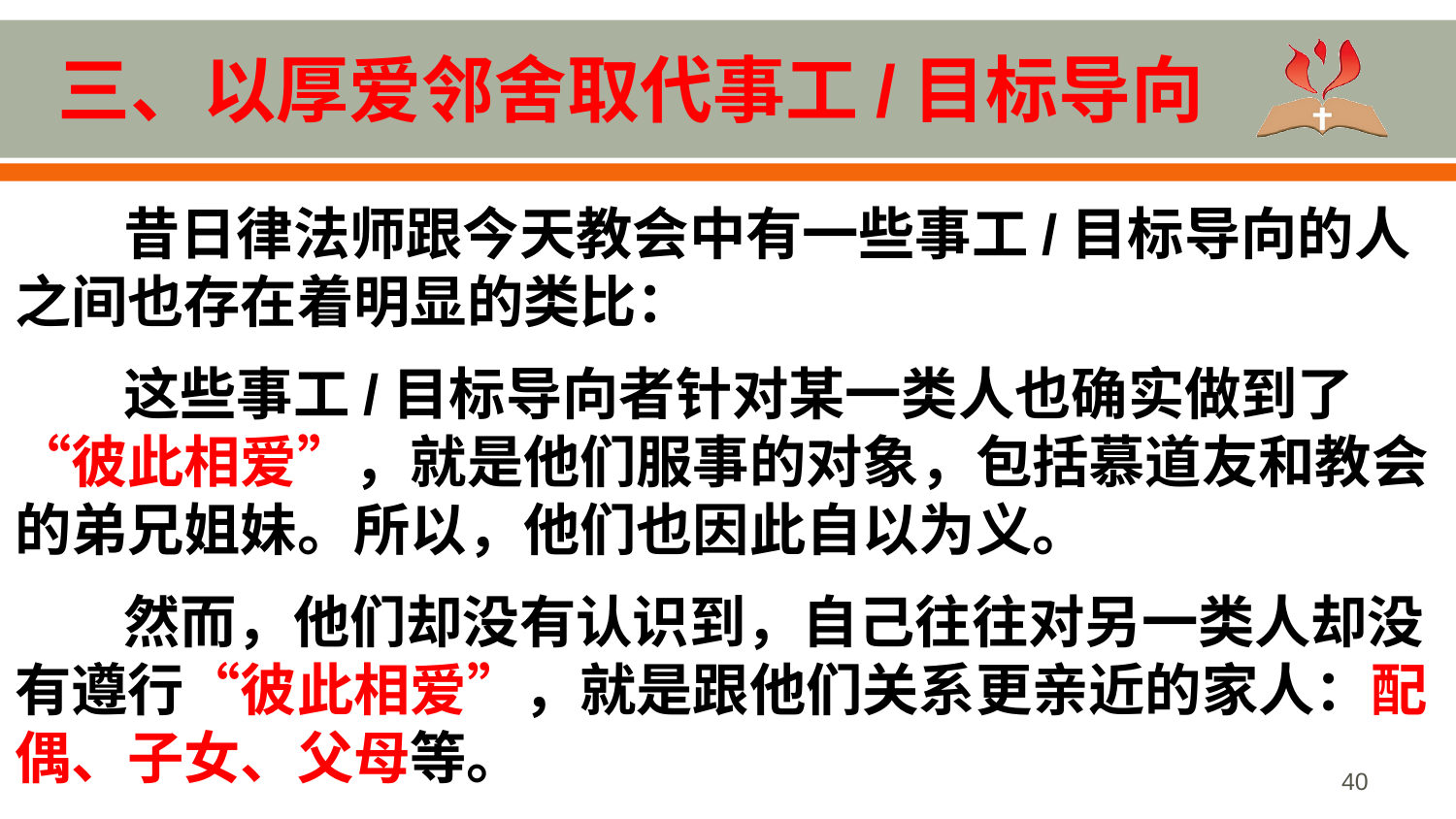

# 三、以厚爱邻舍取代事工/目标导向
昔日律法师跟今天教会中有一些事工/目标导向的人之间也存在着明显的类比：
这些事工/目标导向者针对某一类人也确实做到了    “彼此相爱”，就是他们服事的对象，包括慕道友和教会的弟兄姐妹。所以，他们也因此自以为义。
然而，他们却没有认识到，自己往往对另一类人却没有遵行“彼此相爱”，就是跟他们关系更亲近的家人：配偶、子女、父母等。

40